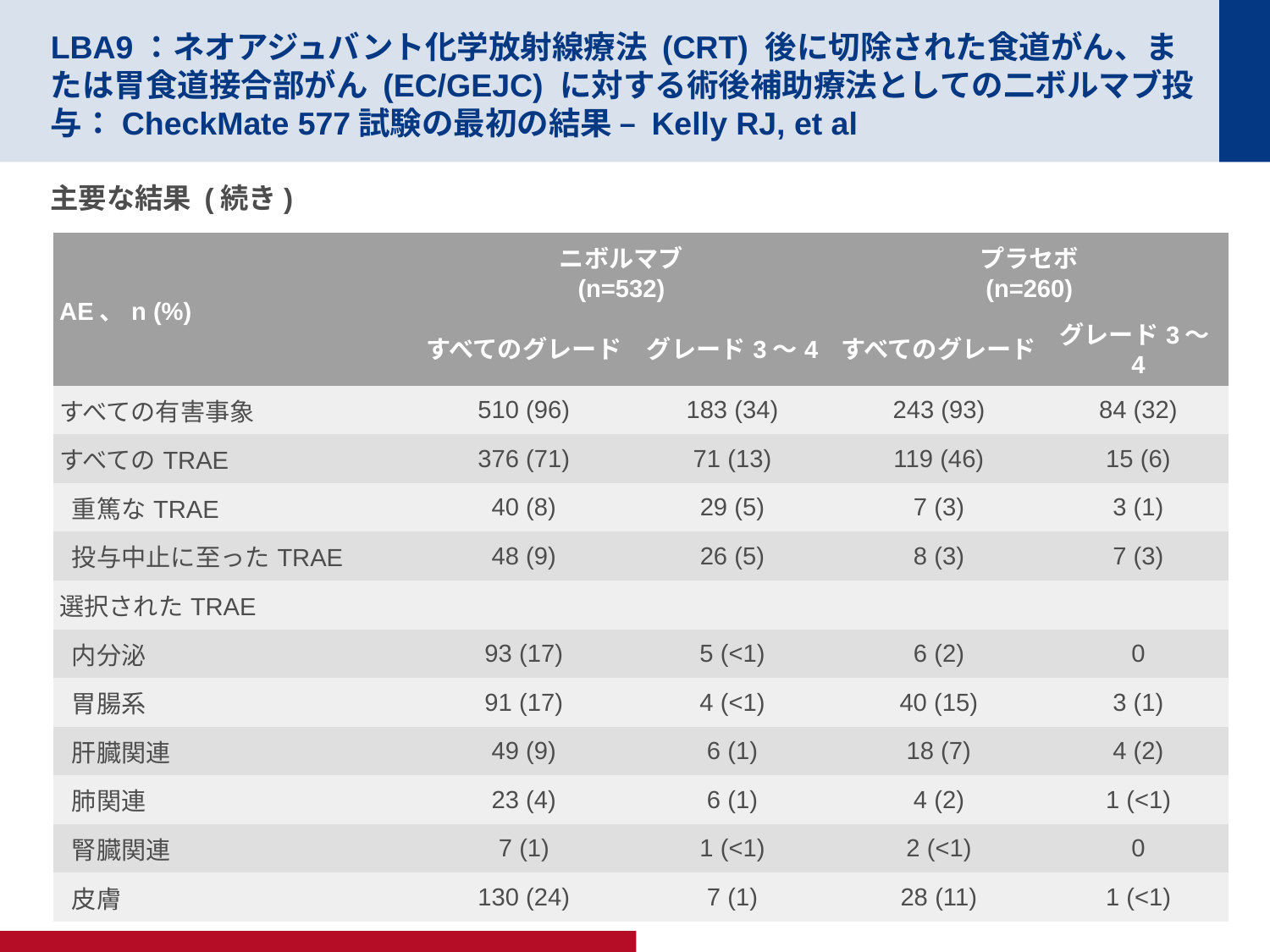

# LBA9：ネオアジュバント化学放射線療法 (CRT) 後に切除された食道がん、または胃食道接合部がん (EC/GEJC) に対する術後補助療法としての二ボルマブ投与：CheckMate 577試験の最初の結果 – Kelly RJ, et al
主要な結果 (続き)
| AE、n (%) | ニボルマブ (n=532) |  | プラセボ (n=260) |  |
| --- | --- | --- | --- | --- |
|  | すべてのグレード | グレード3～4 | すべてのグレード | グレード3～4 |
| すべての有害事象 | 510 (96) | 183 (34) | 243 (93) | 84 (32) |
| すべてのTRAE | 376 (71) | 71 (13) | 119 (46) | 15 (6) |
| 重篤なTRAE | 40 (8) | 29 (5) | 7 (3) | 3 (1) |
| 投与中止に至ったTRAE | 48 (9) | 26 (5) | 8 (3) | 7 (3) |
| 選択されたTRAE |  |  |  |  |
| 内分泌 | 93 (17) | 5 (<1) | 6 (2) | 0 |
| 胃腸系 | 91 (17) | 4 (<1) | 40 (15) | 3 (1) |
| 肝臓関連 | 49 (9) | 6 (1) | 18 (7) | 4 (2) |
| 肺関連 | 23 (4) | 6 (1) | 4 (2) | 1 (<1) |
| 腎臓関連 | 7 (1) | 1 (<1) | 2 (<1) | 0 |
| 皮膚 | 130 (24) | 7 (1) | 28 (11) | 1 (<1) |
Kelly RJ, et al.Ann Oncol 2020;31(補遺):要旨 LBA9